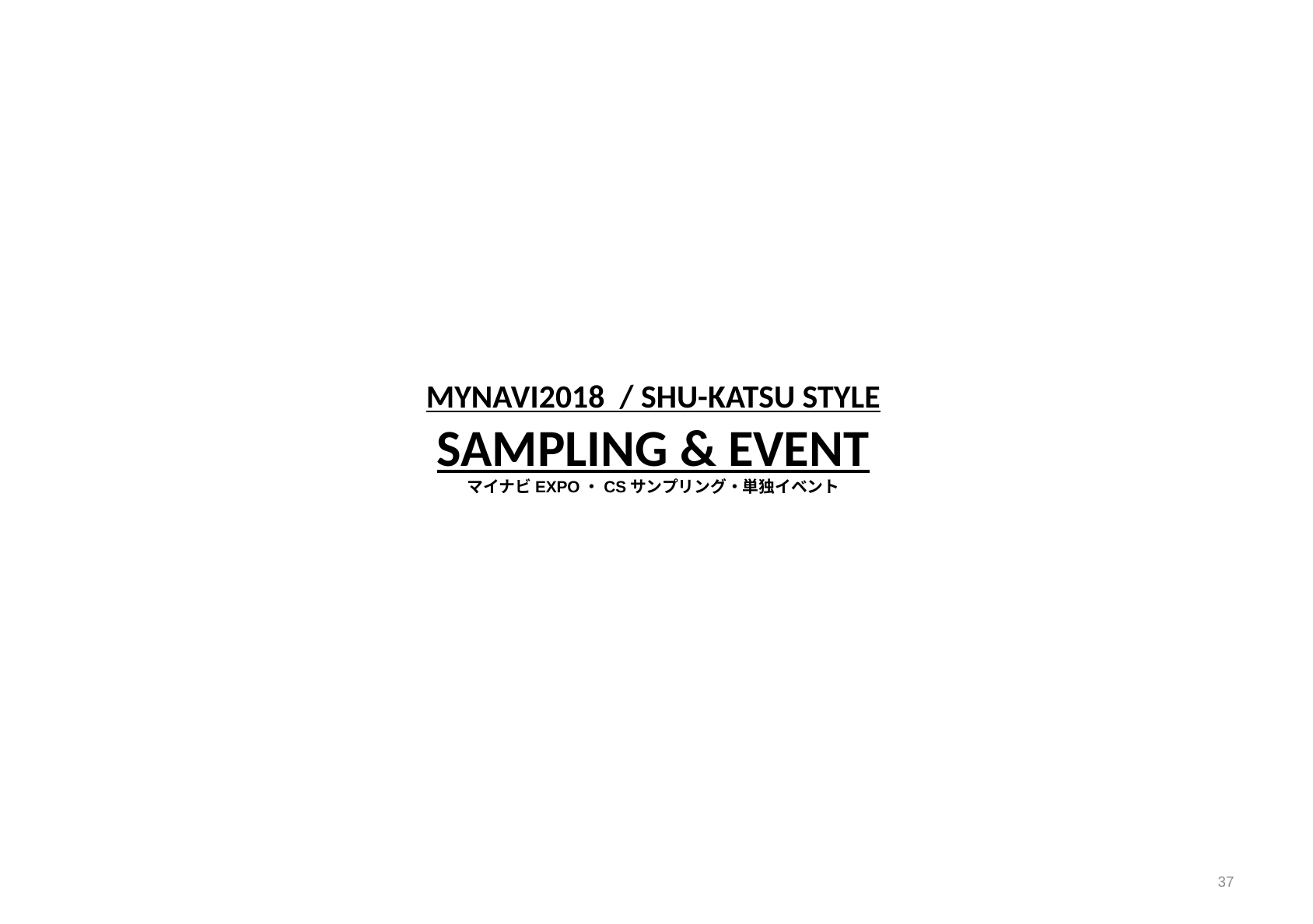

MYNAVI2018  / SHU-KATSU STYLE
SAMPLING & EVENT
マイナビEXPO・CSサンプリング・単独イベント
37